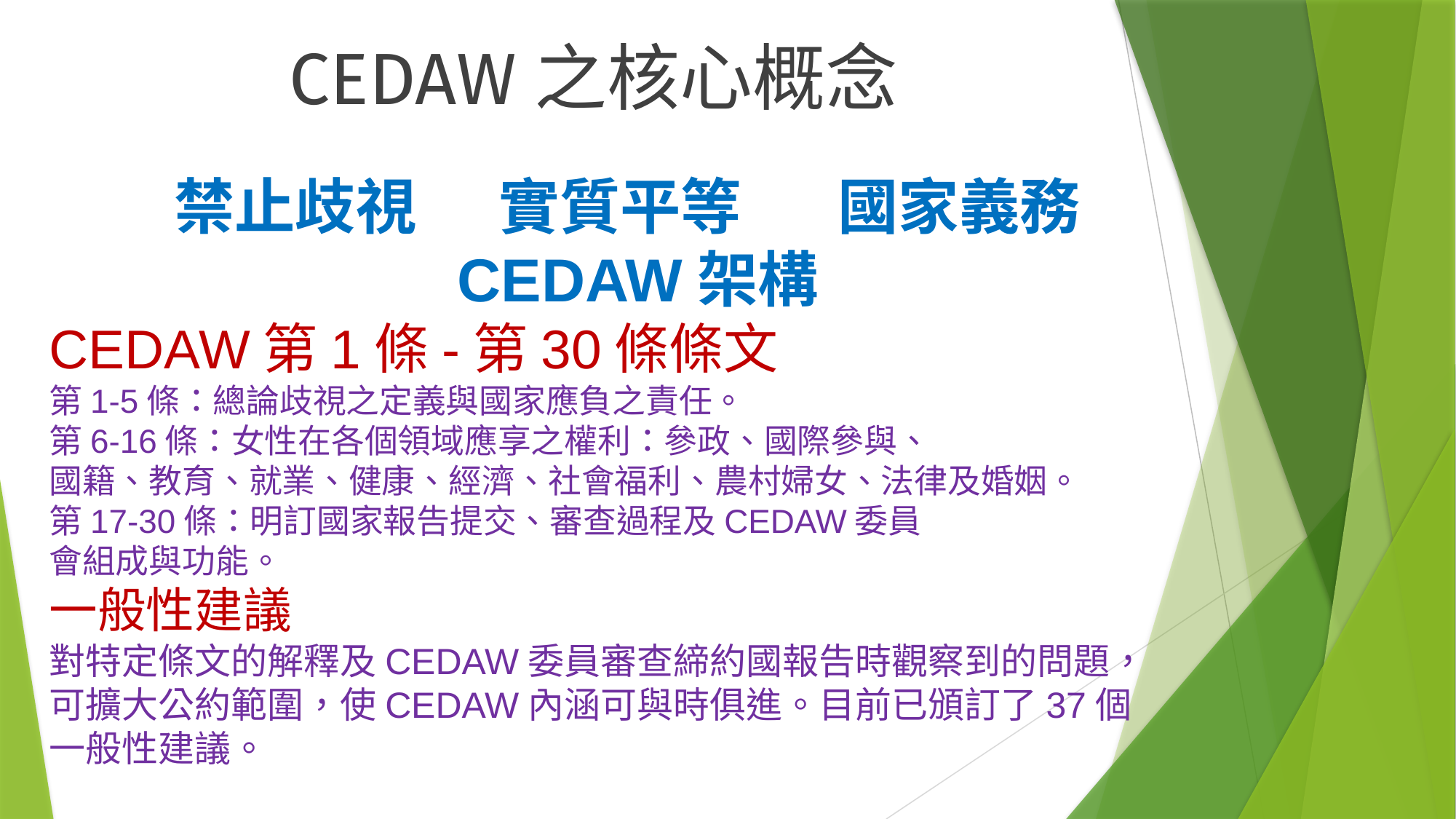

CEDAW之核心概念
# 禁止歧視      實質平等       國家義務 CEDAW架構 CEDAW第1條-第30條條文 第1-5條：總論歧視之定義與國家應負之責任。 第6-16條：女性在各個領域應享之權利：參政、國際參與、 國籍、教育、就業、健康、經濟、社會福利、農村婦女、法律及婚姻。 第17-30條：明訂國家報告提交、審查過程及CEDAW委員 會組成與功能。 一般性建議 對特定條文的解釋及CEDAW委員審查締約國報告時觀察到的問題， 可擴大公約範圍，使CEDAW內涵可與時俱進。目前已頒訂了37個 一般性建議。